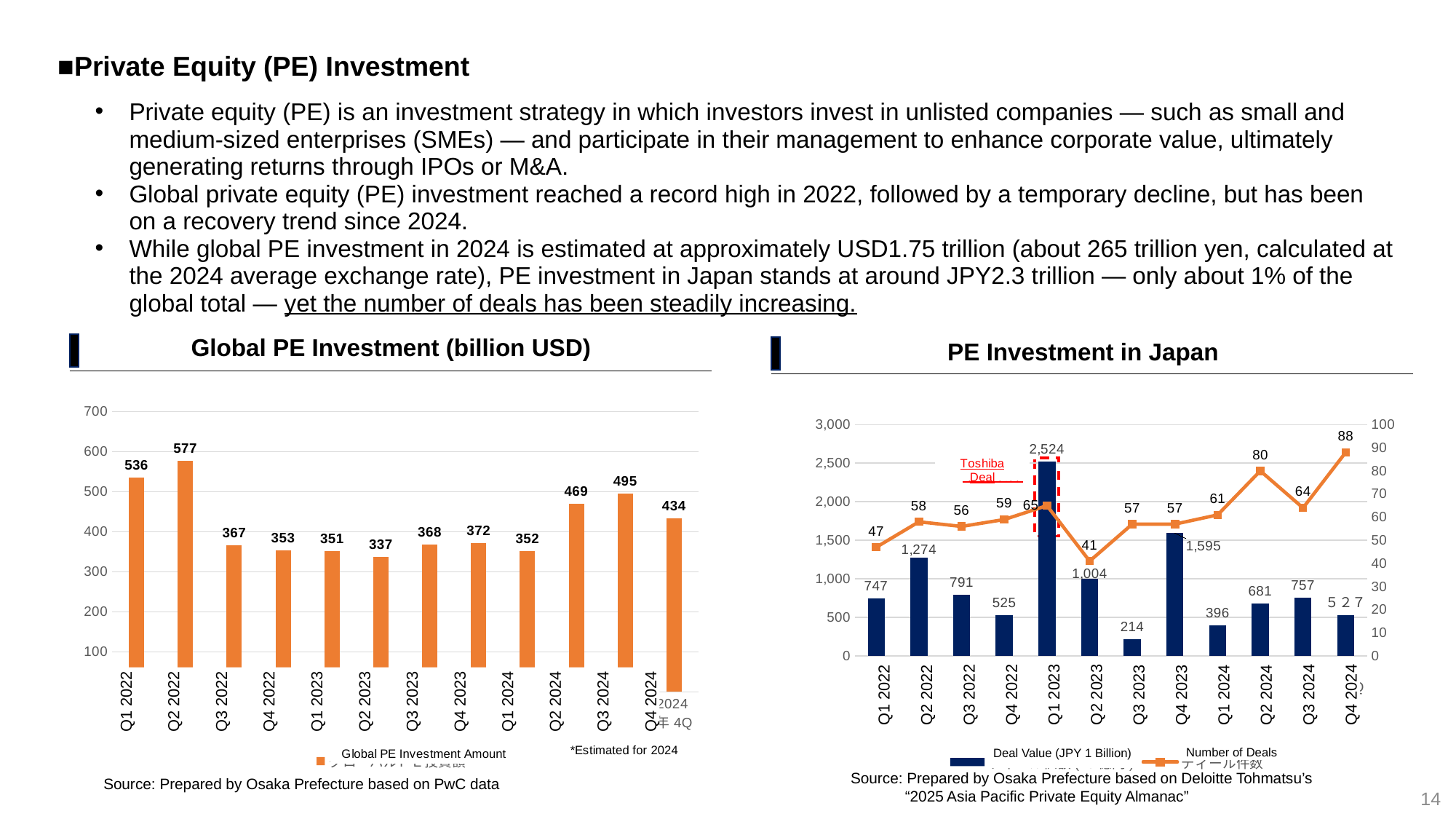

■Private Equity (PE) Investment
Private equity (PE) is an investment strategy in which investors invest in unlisted companies — such as small and medium-sized enterprises (SMEs) — and participate in their management to enhance corporate value, ultimately generating returns through IPOs or M&A.
Global private equity (PE) investment reached a record high in 2022, followed by a temporary decline, but has been on a recovery trend since 2024.
While global PE investment in 2024 is estimated at approximately USD1.75 trillion (about 265 trillion yen, calculated at the 2024 average exchange rate), PE investment in Japan stands at around JPY2.3 trillion — only about 1% of the global total — yet the number of deals has been steadily increasing.
Global PE Investment (billion USD)

PE Investment in Japan

Q1 2022
Q2 2022
Q3 2022
Q4 2022
Q1 2023
Q2 2023
Q3 2023
Q4 2023
Q1 2024
Q2 2024
Q3 2024
Q4 2024

### Chart

| Category | グローバルＰＥ投資額 |
|---|---|
| 2022年1Q | 536.0 |
| 2022年2Q | 577.0 |
| 2022年3Q | 367.0 |
| 2022年4Q | 353.0 |
| 2023年1Q | 351.0 |
| 2023年2Q | 337.0 |
| 2023年3Q | 368.0 |
| 2023年4Q | 372.0 |
| 2024年1Q | 352.0 |
| 2024年2Q | 469.0 |
| 2024年3Q | 495.0 |
| 2024年4Q | 434.0 |

### Chart

| Category | ディール価額(10億円) | ディール件数 |
|---|---|---|
| 2022年1Q | 747.0 | 47.0 |
| 2022年2Q | 1274.0 | 58.0 |
| 2022年3Q | 791.0 | 56.0 |
| 2022年4Q | 525.0 | 59.0 |
| 2023年1Q | 2524.0 | 65.0 |
| 2023年2Q | 1004.0 | 41.0 |
| 2023年3Q | 214.0 | 57.0 |
| 2023年4Q | 1595.0 | 57.0 |
| 2024年1Q | 396.0 | 61.0 |
| 2024年2Q | 681.0 | 80.0 |
| 2024年3Q | 757.0 | 64.0 |
| 2024年4Q | 528.0 | 88.0 |
Q1 2022
Q2 2022
Q3 2022
Q4 2022
Q1 2023
Q2 2023
Q3 2023
Q4 2023
Q1 2024
Q2 2024
Q3 2024
Q4 2024

東芝案件
Number of Deals
Deal Value (JPY 1 Billion)

Source: Prepared by Osaka Prefecture based on Deloitte Tohmatsu’s
             “2025 Asia Pacific Private Equity Almanac”
Source: Prepared by Osaka Prefecture based on PwC data
14